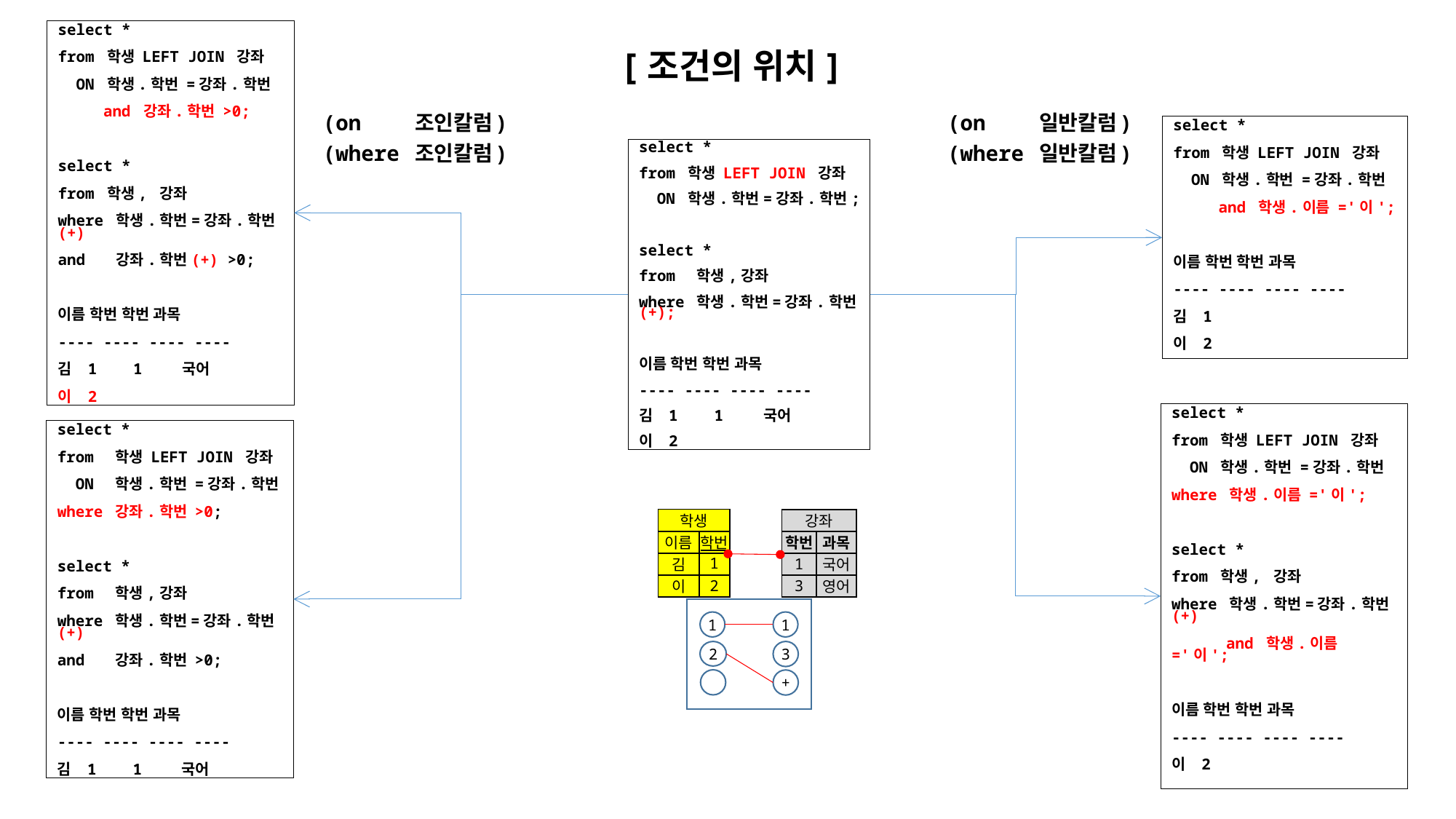

[조건의 위치]
select *
from 학생 LEFT JOIN 강좌
  ON 학생.학번 =강좌.학번
     and 강좌.학번 >0;

select *
from 학생, 강좌
where 학생.학번=강좌.학번(+)
and   강좌.학번(+) >0;

이름 학번 학번 과목
---- ---- ---- ----
김   1    1    국어
이   2
(on    조인칼럼)
(where 조인칼럼)
(on    일반칼럼)
(where 일반칼럼)
select *
from 학생 LEFT JOIN 강좌
  ON 학생.학번 =강좌.학번
     and 학생.이름 ='이';

이름 학번 학번 과목
---- ---- ---- ----
김   1
이   2
select *
from 학생 LEFT JOIN 강좌
  ON 학생.학번=강좌.학번;

select *
from  학생,강좌
where 학생.학번=강좌.학번(+);

이름 학번 학번 과목
---- ---- ---- ----
김   1    1    국어
이   2
select *
from 학생 LEFT JOIN 강좌
  ON 학생.학번 =강좌.학번
where 학생.이름 ='이';

select *
from 학생, 강좌
where 학생.학번=강좌.학번(+)
      and 학생.이름 ='이';

이름 학번 학번 과목
---- ---- ---- ----
이   2
select *
from  학생 LEFT JOIN 강좌
  ON  학생.학번 =강좌.학번
where 강좌.학번 >0;

select *
from  학생,강좌
where 학생.학번=강좌.학번(+)
and   강좌.학번 >0;

이름 학번 학번 과목
---- ---- ---- ----
김   1    1    국어
| 학생 |  |
| --- | --- |
| 이름 | 학번 |
| 김 | 1 |
| 이 | 2 |
| 강좌 |  |
| --- | --- |
| 학번 | 과목 |
| 1 | 국어 |
| 3 | 영어 |

1
1
2
3

+